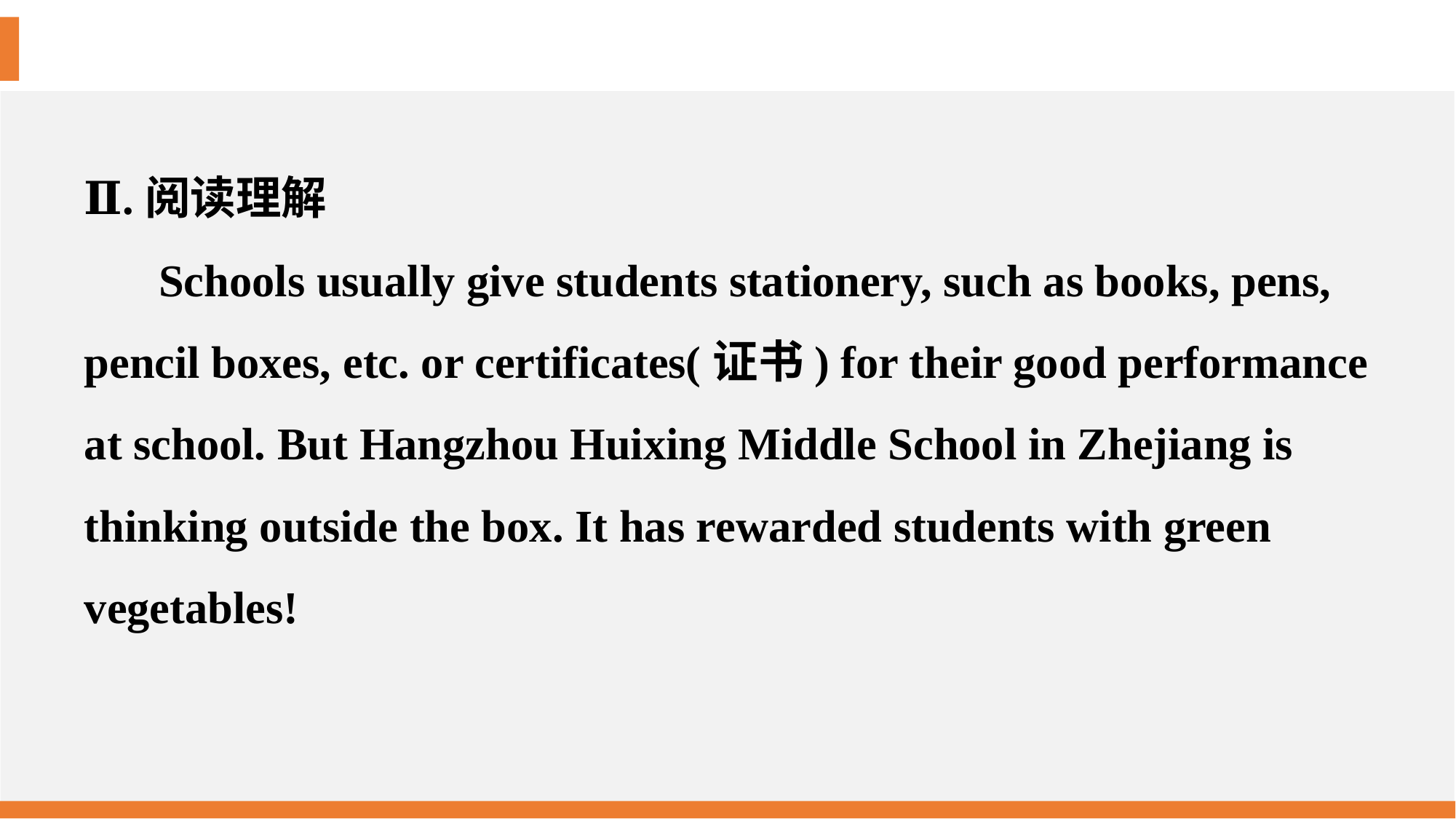

Ⅱ.阅读理解
Schools usually give students stationery, such as books, pens, pencil boxes, etc. or certificates(证书) for their good performance at school. But Hangzhou Huixing Middle School in Zhejiang is thinking outside the box. It has rewarded students with green vegetables!